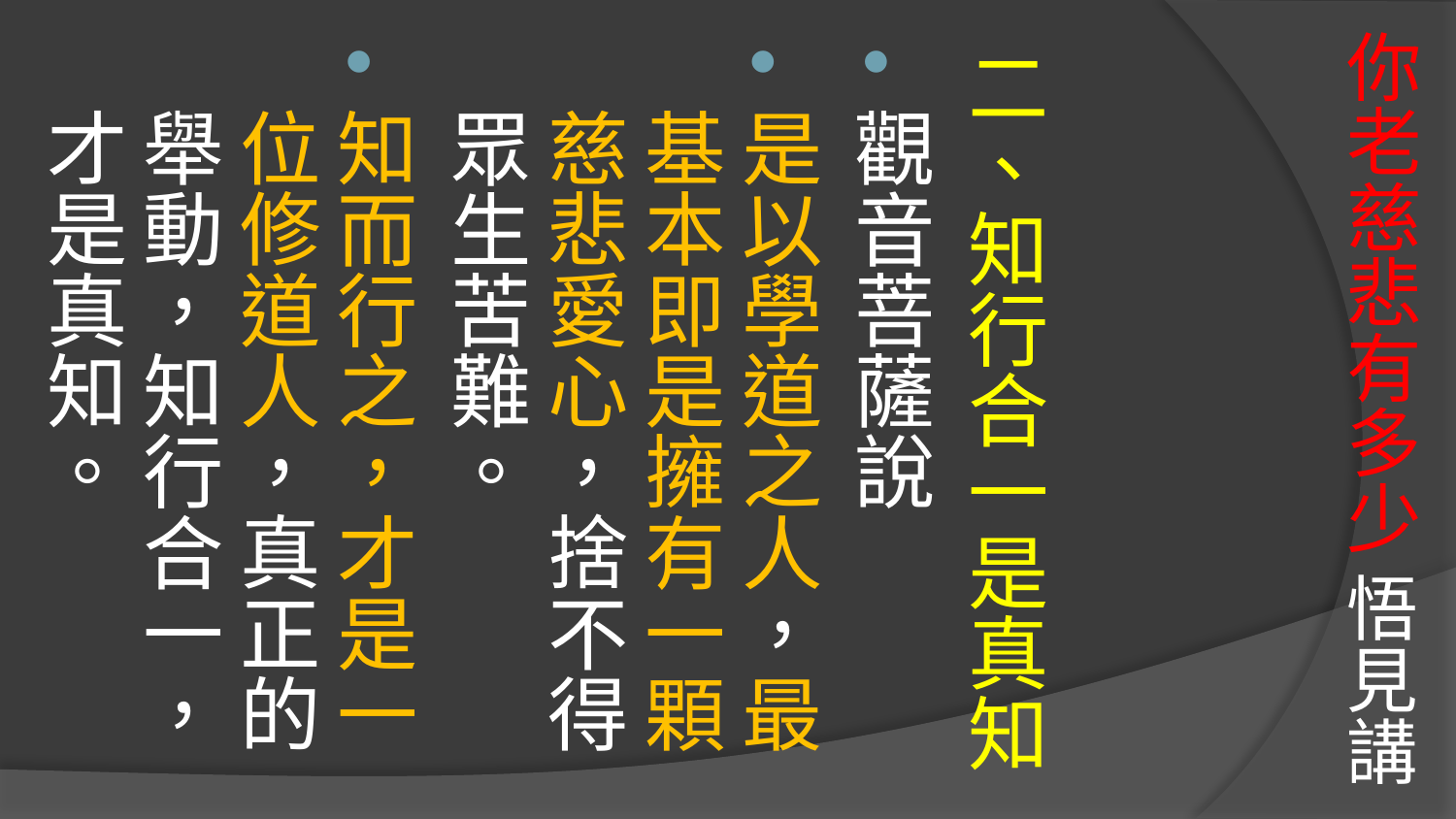

# 你老慈悲有多少 悟見講
二、知行合一是真知
觀音菩薩說
是以學道之人，最基本即是擁有一顆慈悲愛心，捨不得眾生苦難。
知而行之，才是一位修道人，真正的舉動，知行合一，才是真知。